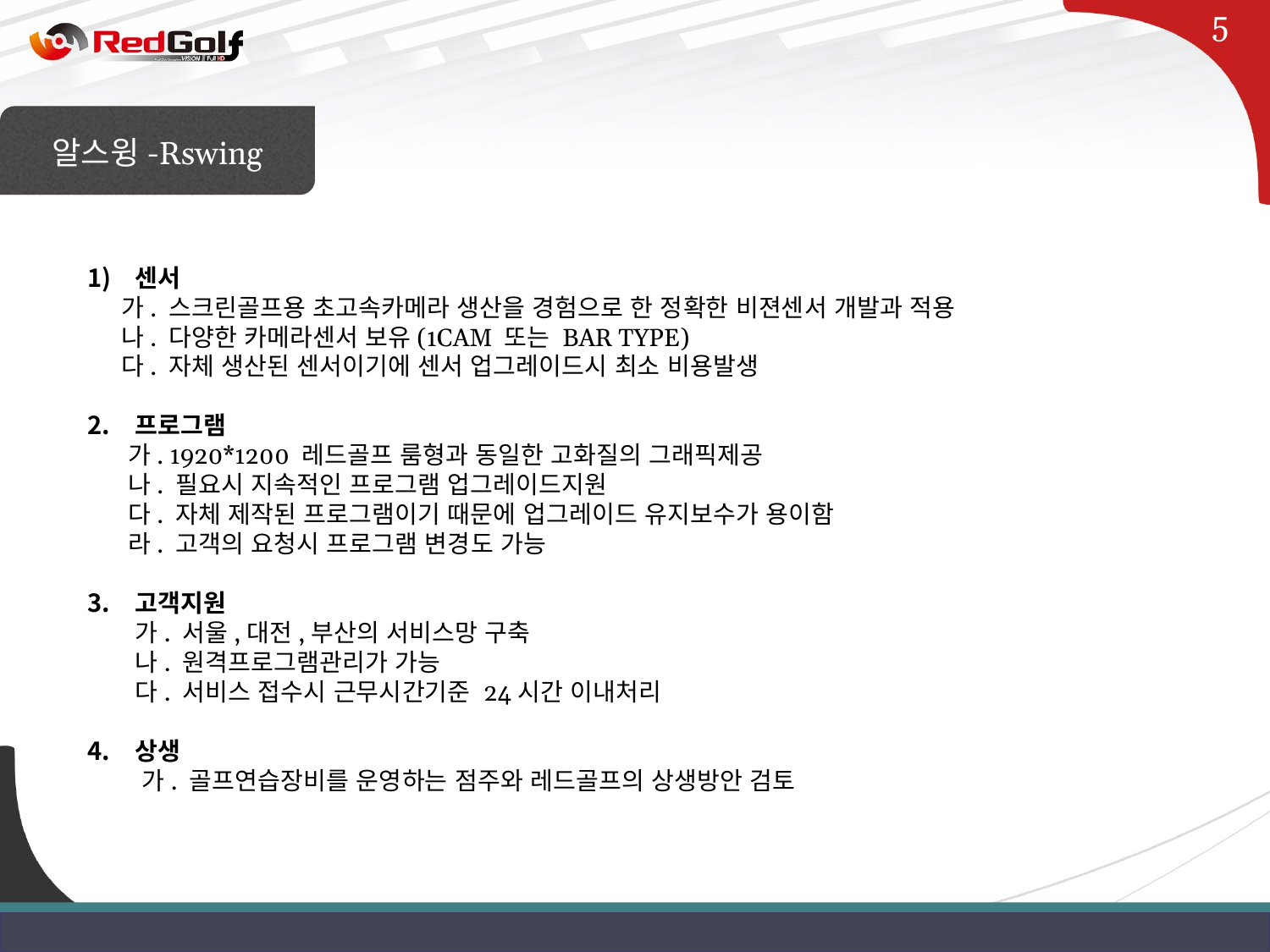

5

알스윙-Rswing
알스윙-Rswing
센서
    가. 스크린골프용 초고속카메라 생산을 경험으로 한 정확한 비젼센서 개발과 적용
    나. 다양한 카메라센서 보유(1CAM 또는 BAR TYPE)
    다. 자체 생산된 센서이기에 센서 업그레이드시 최소 비용발생

프로그램
     가. 1920*1200 레드골프 룸형과 동일한 고화질의 그래픽제공
     나. 필요시 지속적인 프로그램 업그레이드지원
     다. 자체 제작된 프로그램이기 때문에 업그레이드 유지보수가 용이함
     라. 고객의 요청시 프로그램 변경도 가능

고객지원
      가. 서울,대전,부산의 서비스망 구축
      나. 원격프로그램관리가 가능
      다. 서비스 접수시 근무시간기준 24시간 이내처리

상생
       가. 골프연습장비를 운영하는 점주와 레드골프의 상생방안 검토